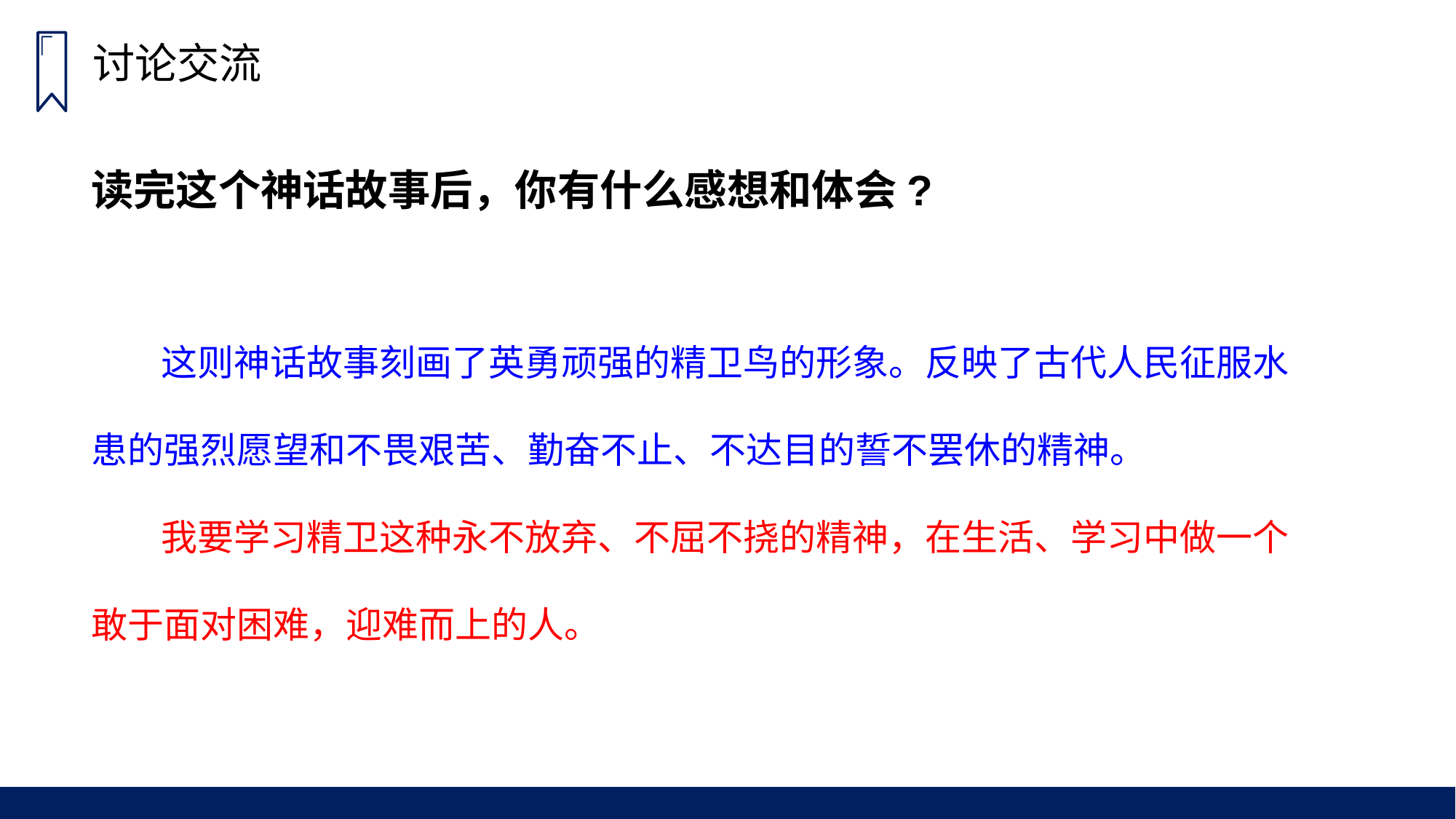

讨论交流
读完这个神话故事后，你有什么感想和体会?
   这则神话故事刻画了英勇顽强的精卫鸟的形象。反映了古代人民征服水患的强烈愿望和不畏艰苦、勤奋不止、不达目的誓不罢休的精神。
   我要学习精卫这种永不放弃、不屈不挠的精神，在生活、学习中做一个敢于面对困难，迎难而上的人。